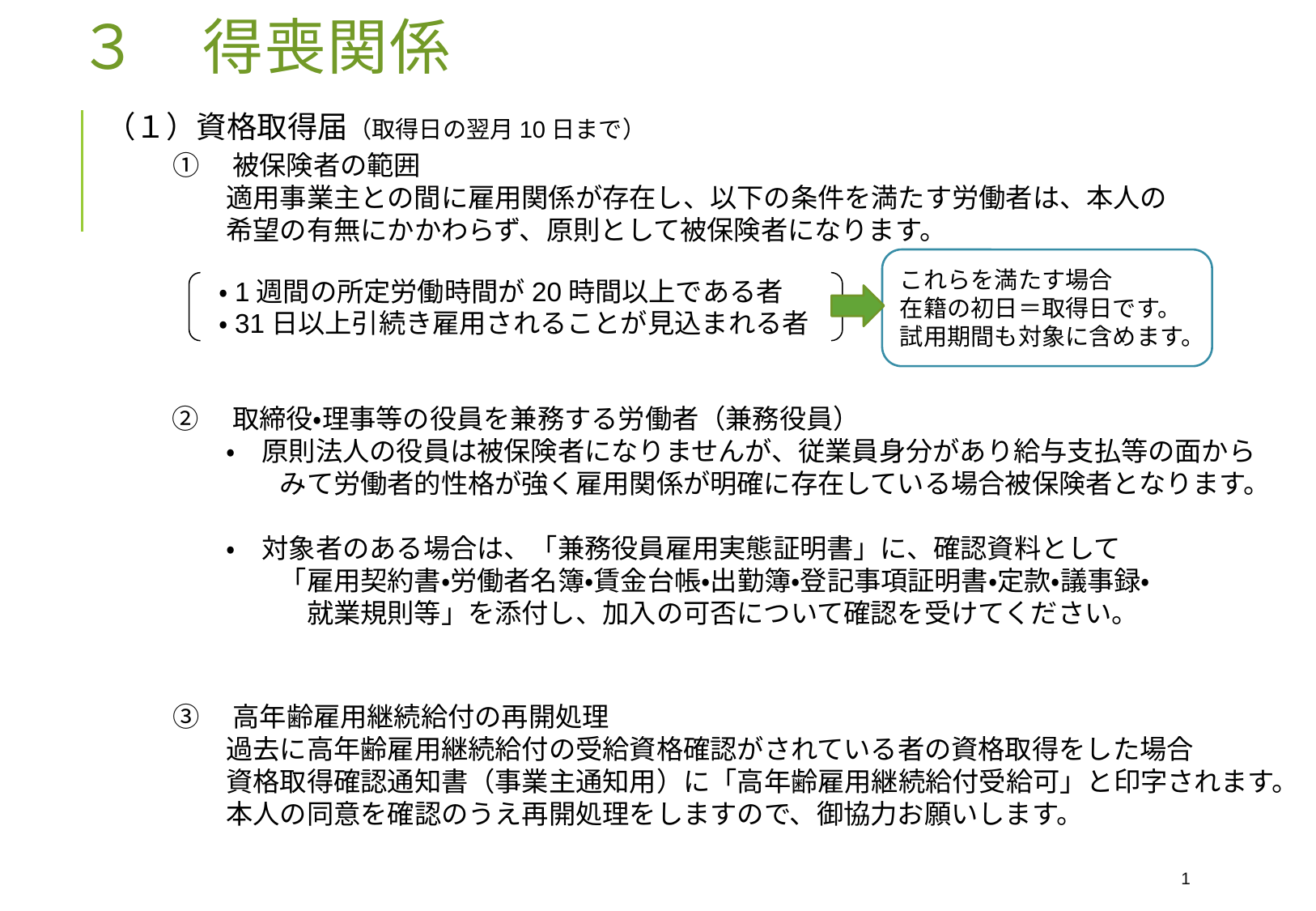

３　得喪関係
（１）資格取得届（取得日の翌月10日まで）
①　被保険者の範囲
　　適用事業主との間に雇用関係が存在し、以下の条件を満たす労働者は、本人の
　　希望の有無にかかわらず、原則として被保険者になります。

これらを満たす場合
在籍の初日＝取得日です。
試用期間も対象に含めます。
　・1週間の所定労働時間が20時間以上である者
　・31日以上引続き雇用されることが見込まれる者

②　取締役・理事等の役員を兼務する労働者（兼務役員）
　　・　原則法人の役員は被保険者になりませんが、従業員身分があり給与支払等の面から
　　　　みて労働者的性格が強く雇用関係が明確に存在している場合被保険者となります。

　　・　対象者のある場合は、「兼務役員雇用実態証明書」に、確認資料として
　　　　「雇用契約書・労働者名簿・賃金台帳・出勤簿・登記事項証明書・定款・議事録・
　　　　　就業規則等」を添付し、加入の可否について確認を受けてください。

③　高年齢雇用継続給付の再開処理
　　過去に高年齢雇用継続給付の受給資格確認がされている者の資格取得をした場合
　　資格取得確認通知書（事業主通知用）に「高年齢雇用継続給付受給可」と印字されます。
　　本人の同意を確認のうえ再開処理をしますので、御協力お願いします。
1